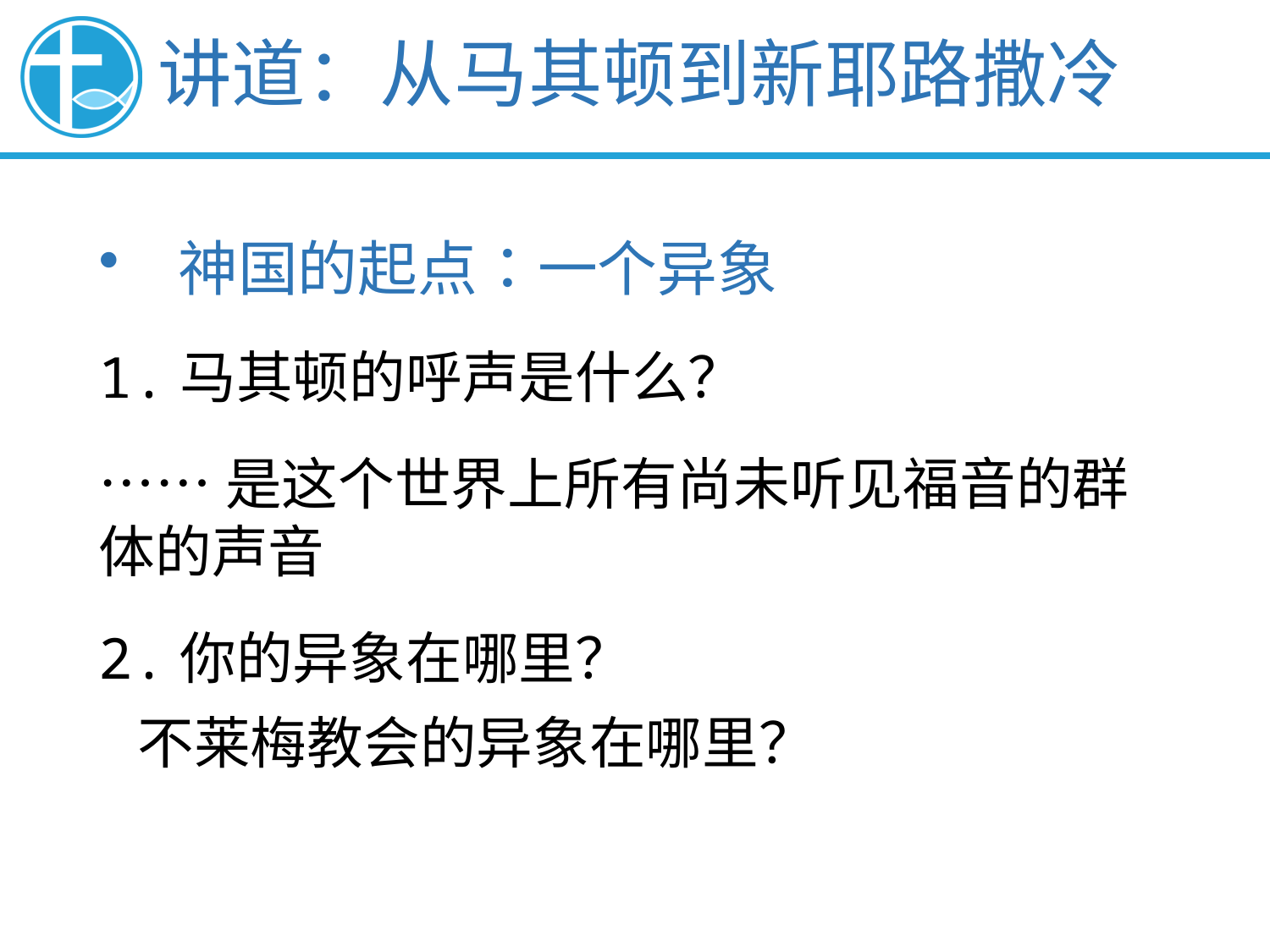

讲道：从马其顿到新耶路撒冷
神国的起点：一个异象
1.马其顿的呼声是什么？
……是这个世界上所有尚未听见福音的群体的声音
2.你的异象在哪里？
  不莱梅教会的异象在哪里？